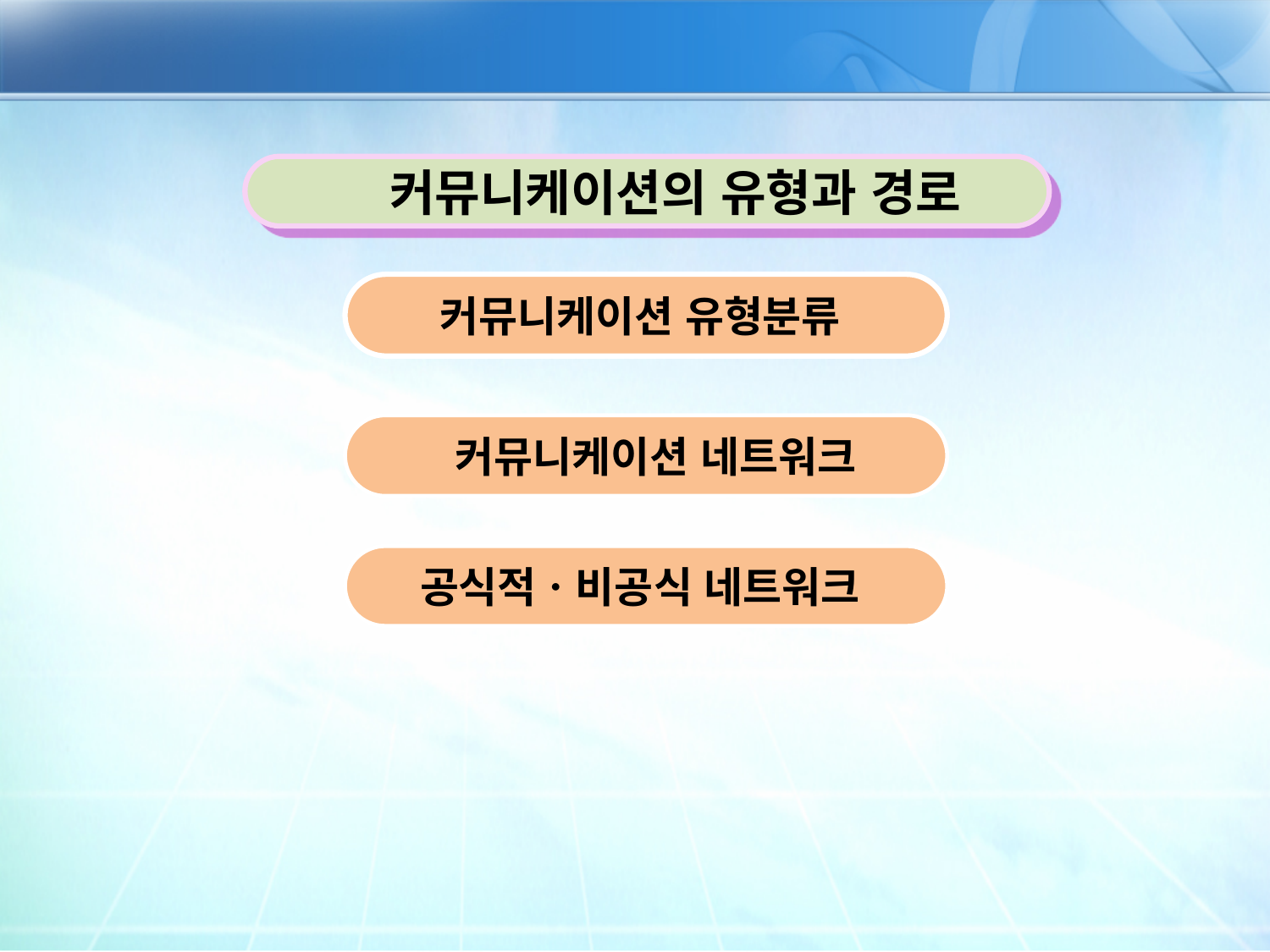

커뮤니케이션의 유형과 경로
커뮤니케이션 유형분류
 커뮤니케이션 네트워크
공식적ㆍ비공식 네트워크